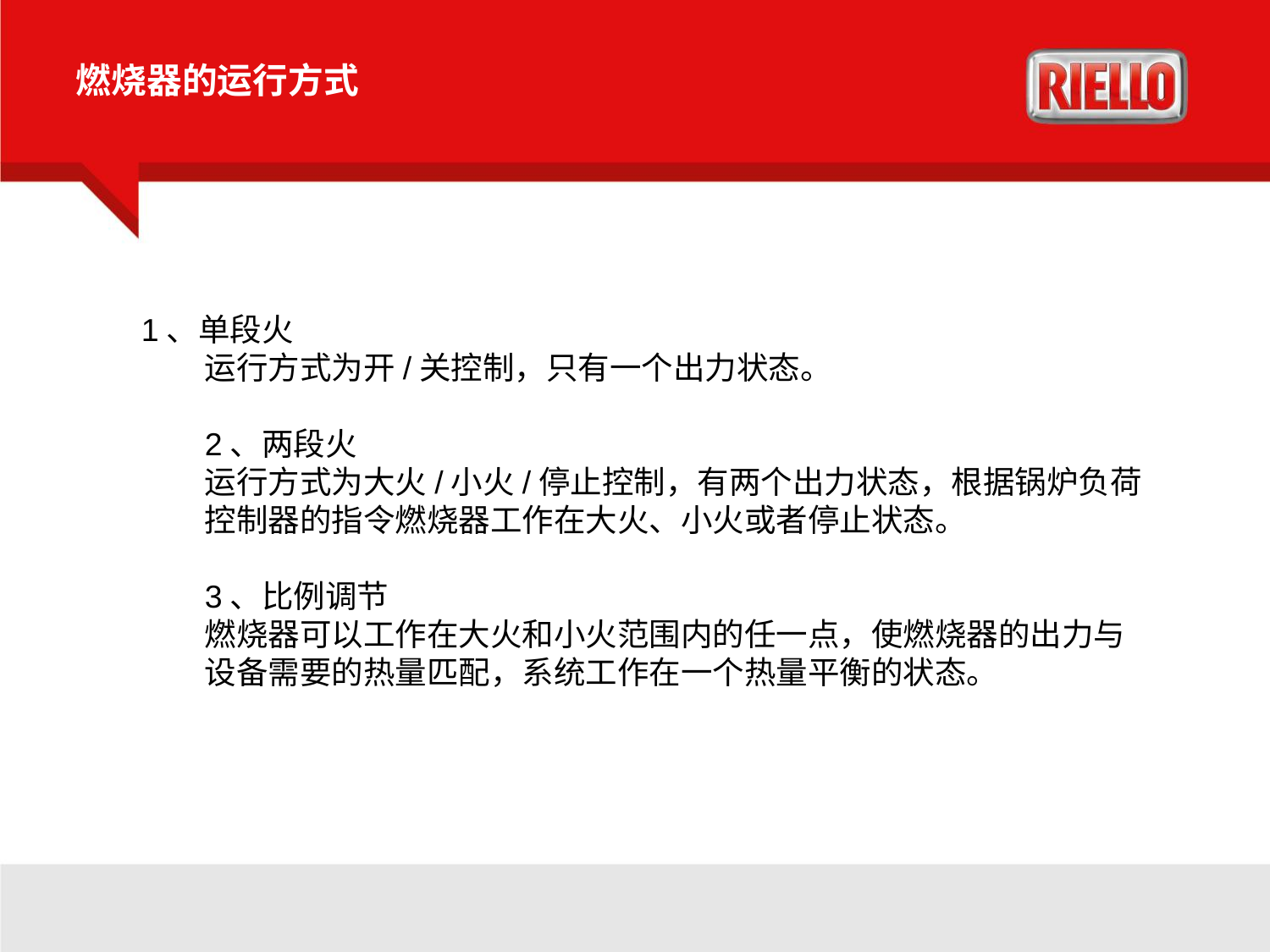

燃烧器的运行方式
1、单段火
运行方式为开/关控制，只有一个出力状态。

2、两段火
运行方式为大火/小火/停止控制，有两个出力状态，根据锅炉负荷控制器的指令燃烧器工作在大火、小火或者停止状态。

3、比例调节
燃烧器可以工作在大火和小火范围内的任一点，使燃烧器的出力与设备需要的热量匹配，系统工作在一个热量平衡的状态。